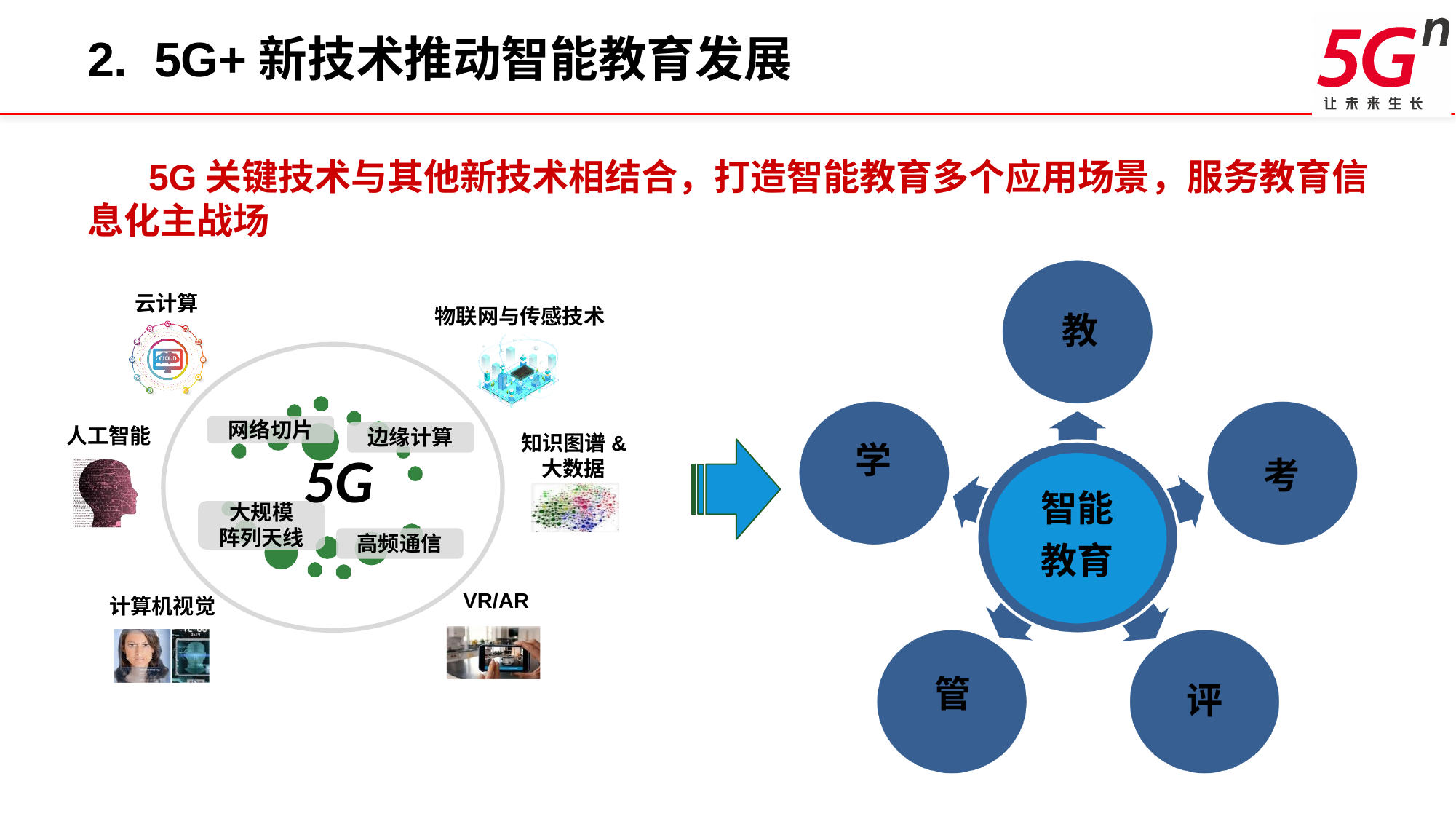

2.  5G+新技术推动智能教育发展
      5G关键技术与其他新技术相结合，打造智能教育多个应用场景，服务教育信息化主战场

云计算

物联网与传感技术
教

网络切片

人工智能

边缘计算

知识图谱& 大数据

学

5G

考

智能 教育

大规模

阵列天线

高频通信

VR/AR
计算机视觉

管
评